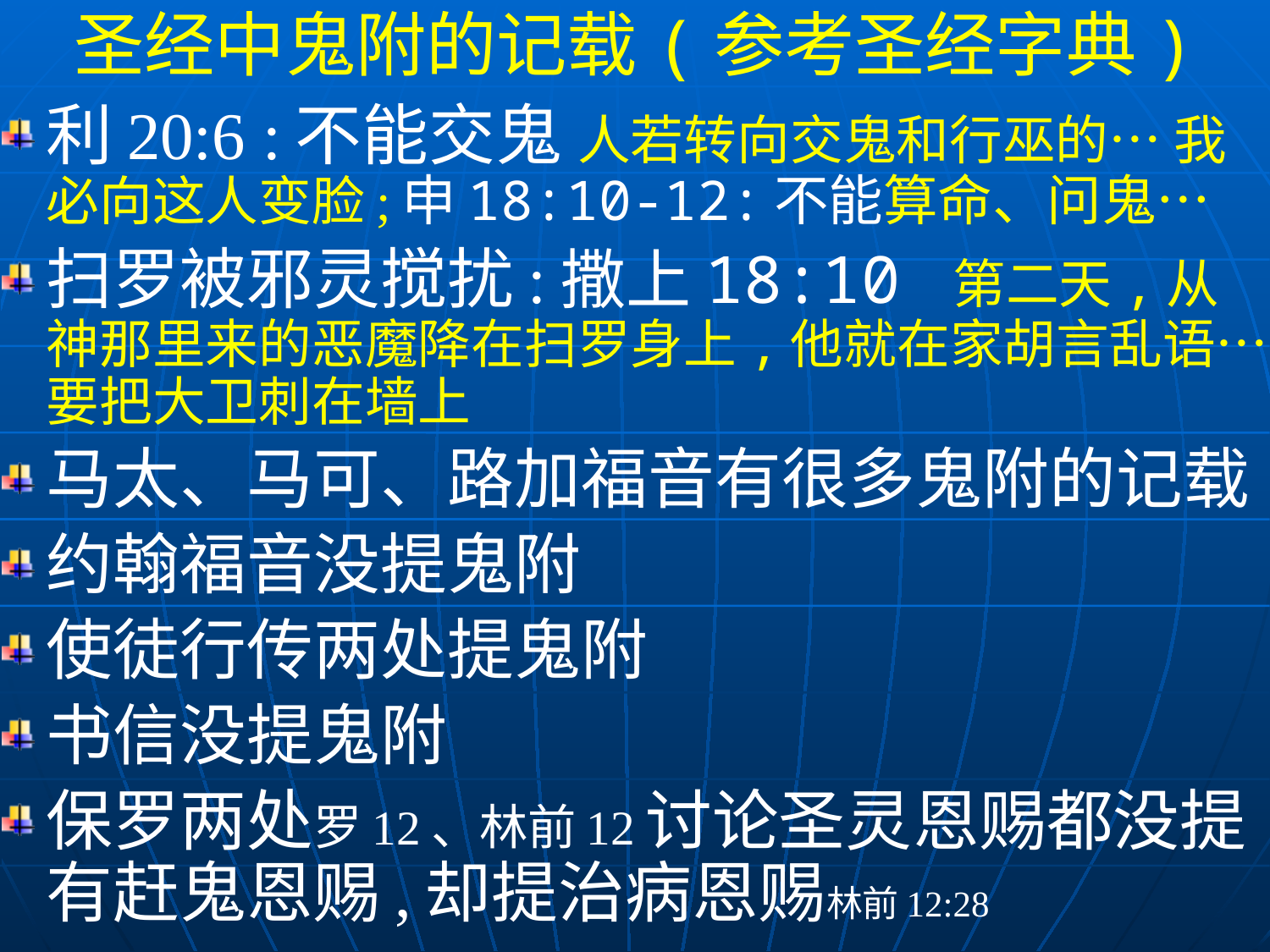

圣经中鬼附的记载(参考圣经字典)
利20:6 :不能交鬼 人若转向交鬼和行巫的… 我必向这人变脸;申18:10-12:不能算命、问鬼…
扫罗被邪灵搅扰:撒上18:10 第二天,从神那里来的恶魔降在扫罗身上,他就在家胡言乱语…要把大卫刺在墙上
马太、马可、路加福音有很多鬼附的记载
约翰福音没提鬼附
使徒行传两处提鬼附
书信没提鬼附
保罗两处罗12、林前12讨论圣灵恩赐都没提有赶鬼恩赐,却提治病恩赐林前12:28